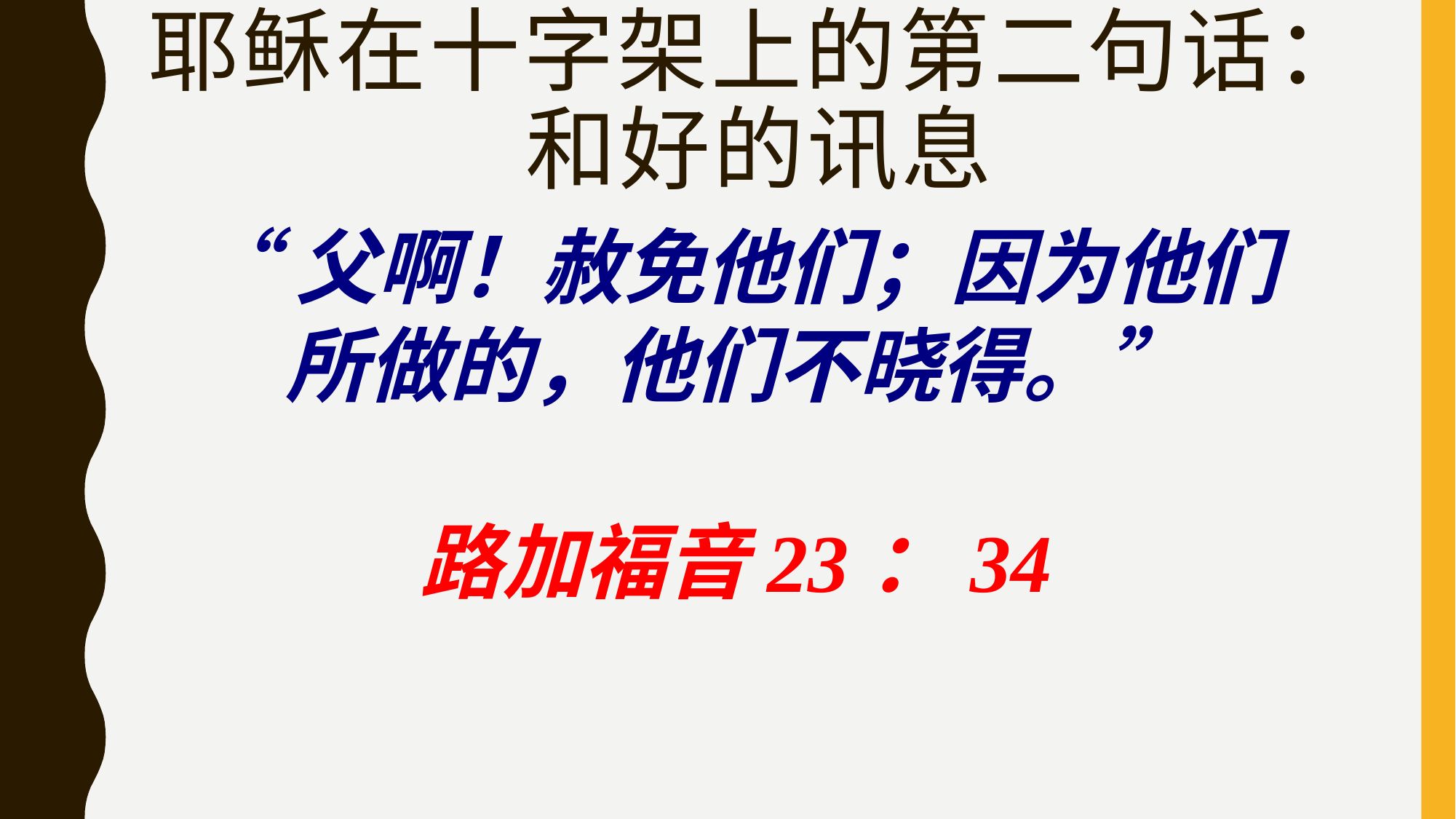

# 耶稣在十字架上的第二句话：和好的讯息
“父啊！赦免他们；因为他们所做的，他们不晓得。”

路加福音23：34